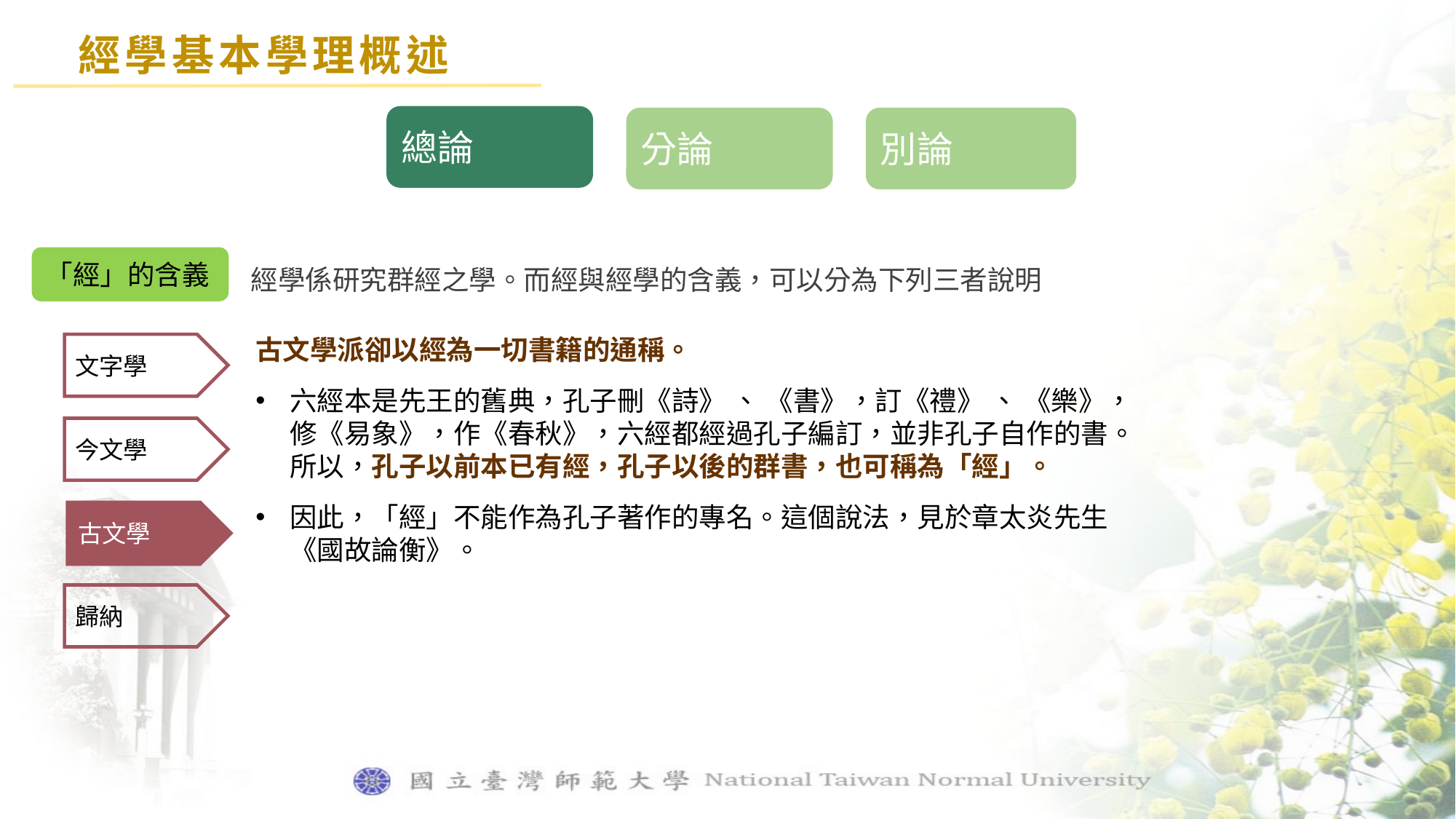

經學基本學理概述
總論
分論
別論
「經」的含義
經學係研究群經之學。而經與經學的含義，可以分為下列三者說明
古文學派卻以經為一切書籍的通稱。
六經本是先王的舊典，孔子刪《詩》 、 《書》，訂《禮》 、 《樂》，修《易象》，作《春秋》，六經都經過孔子編訂，並非孔子自作的書。所以，孔子以前本已有經，孔子以後的群書，也可稱為「經」。
因此，「經」不能作為孔子著作的專名。這個說法，見於章太炎先生《國故論衡》。
文字學
今文學
古文學
歸納